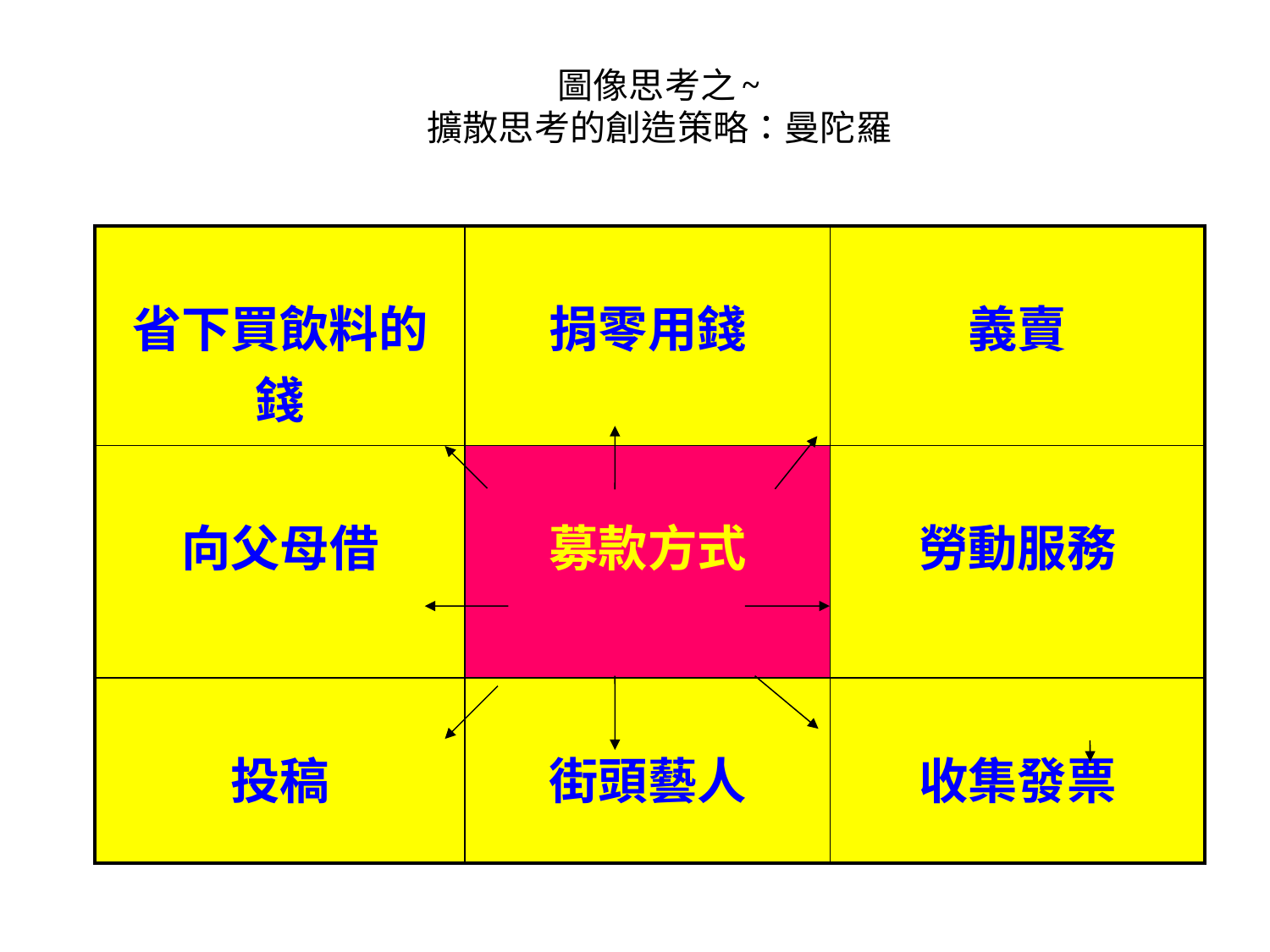

圖像思考之~
擴散思考的創造策略：曼陀羅
| 省下買飲料的錢 | 捐零用錢 | 義賣 |
| --- | --- | --- |
| 向父母借 | 募款方式 | 勞動服務 |
| 投稿 | 街頭藝人 | 收集發票 |